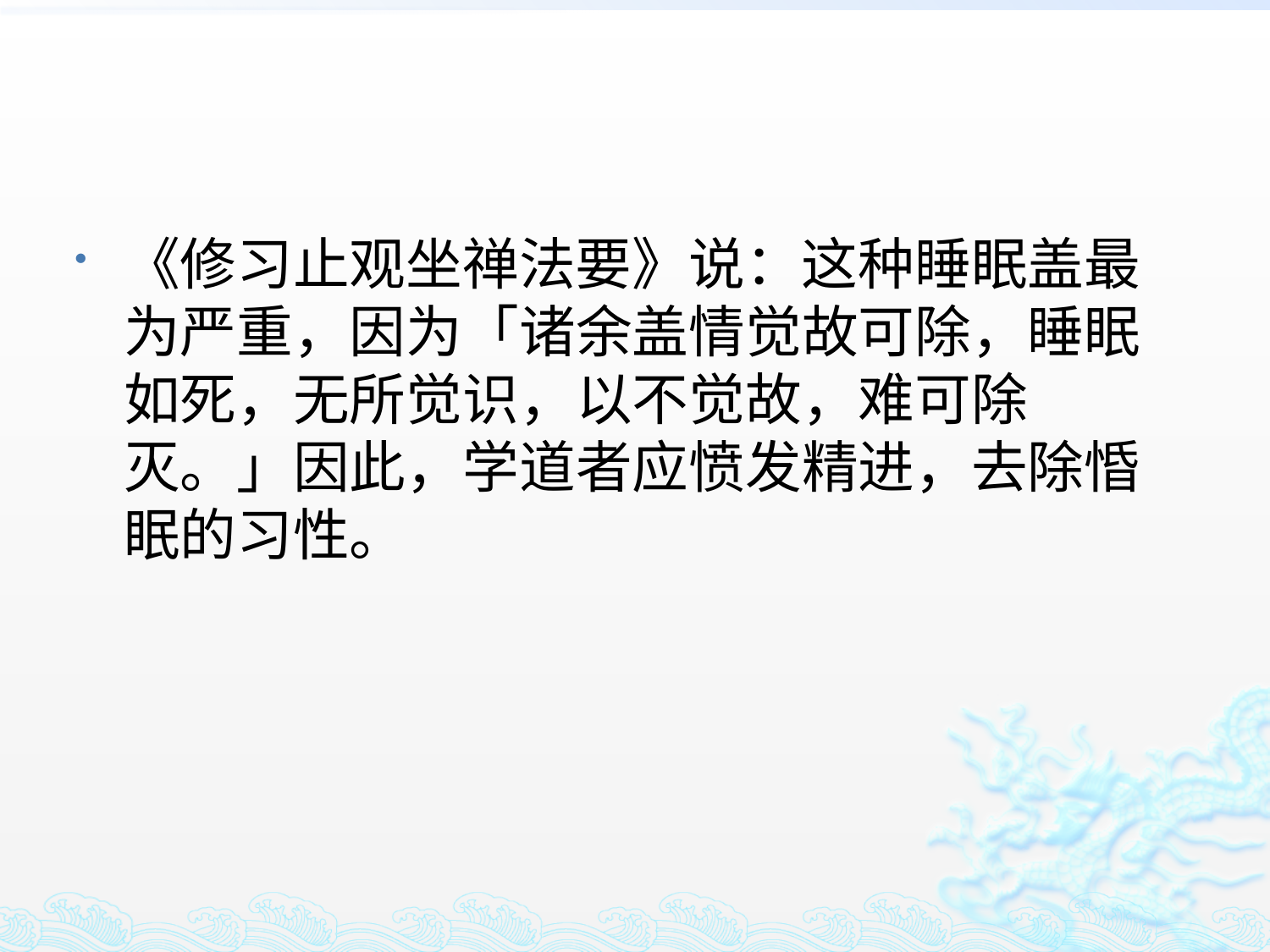

《修习止观坐禅法要》说：这种睡眠盖最为严重，因为「诸余盖情觉故可除，睡眠如死，无所觉识，以不觉故，难可除灭。」因此，学道者应愤发精进，去除惛眠的习性。